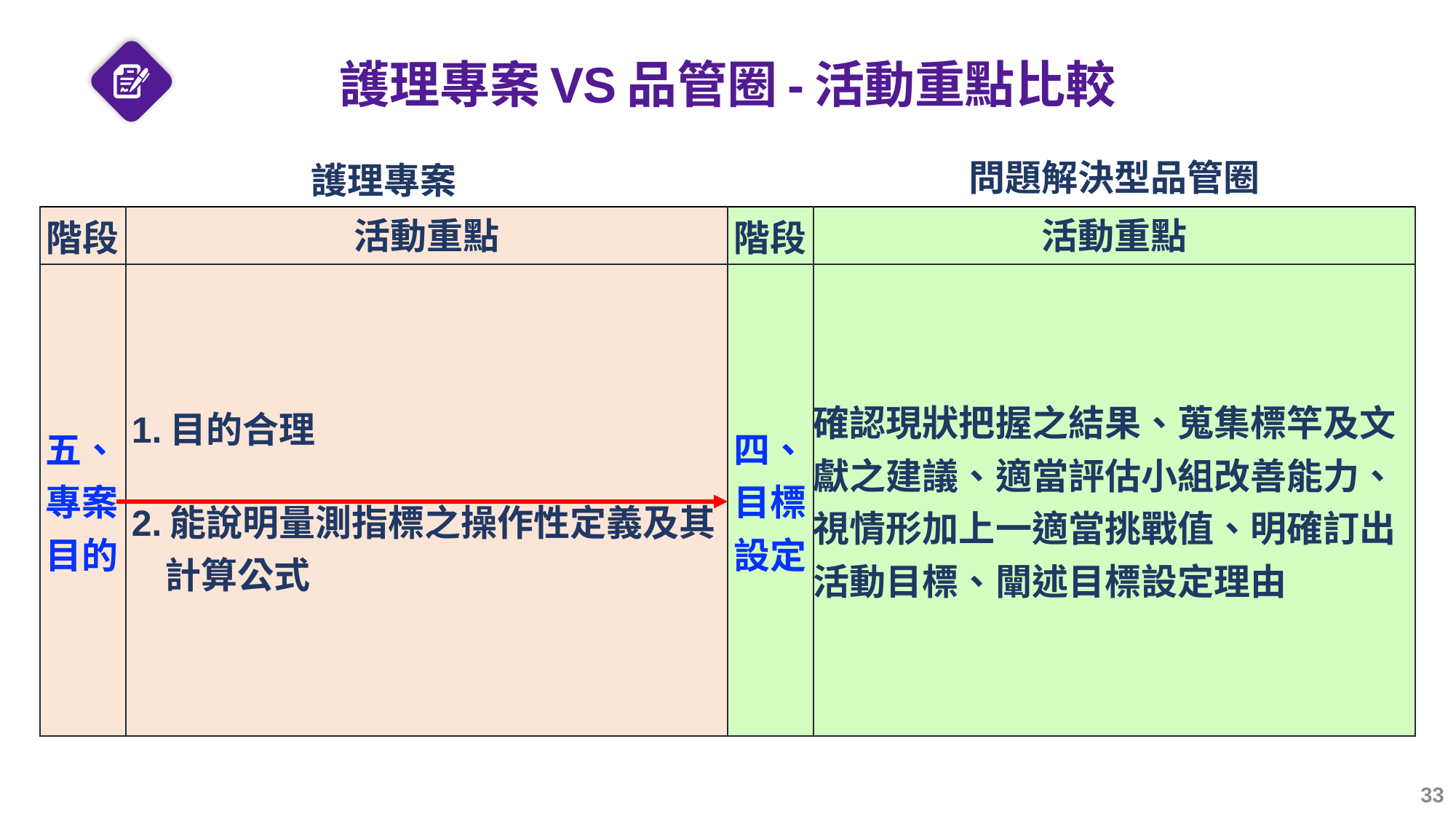

護理專案VS品管圈-活動重點比較
| 護理專案 |  |  | 問題解決型品管圈 |
| --- | --- | --- | --- |
| 階段 | 活動重點 | 階段 | 活動重點 |
| 五、專案目的 | 1.目的合理 2.能說明量測指標之操作性定義及其計算公式 | 四、目標設定 | 確認現狀把握之結果、蒐集標竿及文獻之建議、適當評估小組改善能力、視情形加上一適當挑戰值、明確訂出活動目標、闡述目標設定理由 |
33